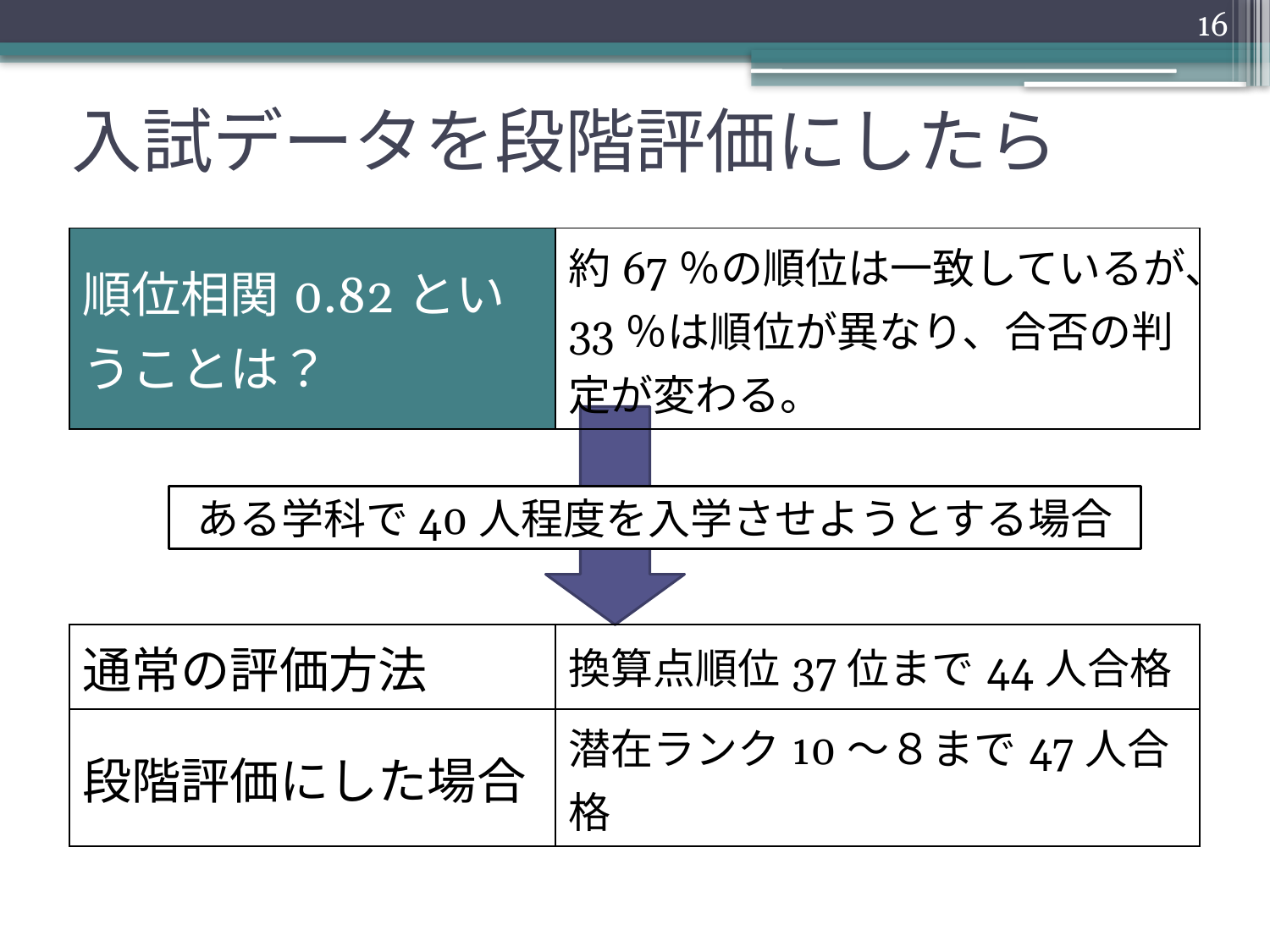

16
# 入試データを段階評価にしたら
| 順位相関0.82ということは？ | 約67％の順位は一致しているが、33％は順位が異なり、合否の判定が変わる。 |
| --- | --- |

ある学科で40人程度を入学させようとする場合
| 通常の評価方法 | 換算点順位37位まで44人合格 |
| --- | --- |
| 段階評価にした場合 | 潜在ランク10～８まで47人合格 |